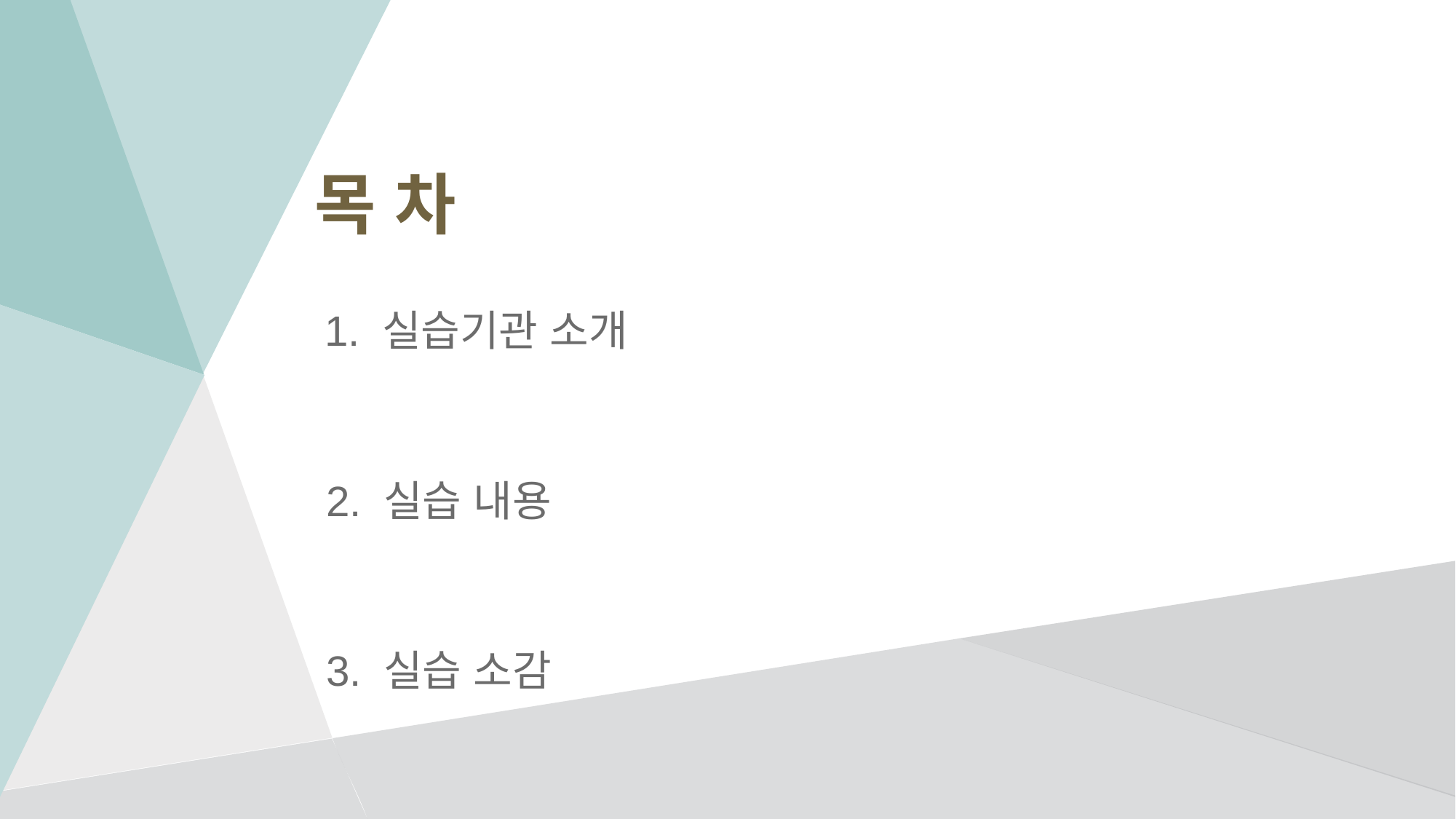

# 목 차
 1. 실습기관 소개

 2. 실습 내용

 3. 실습 소감